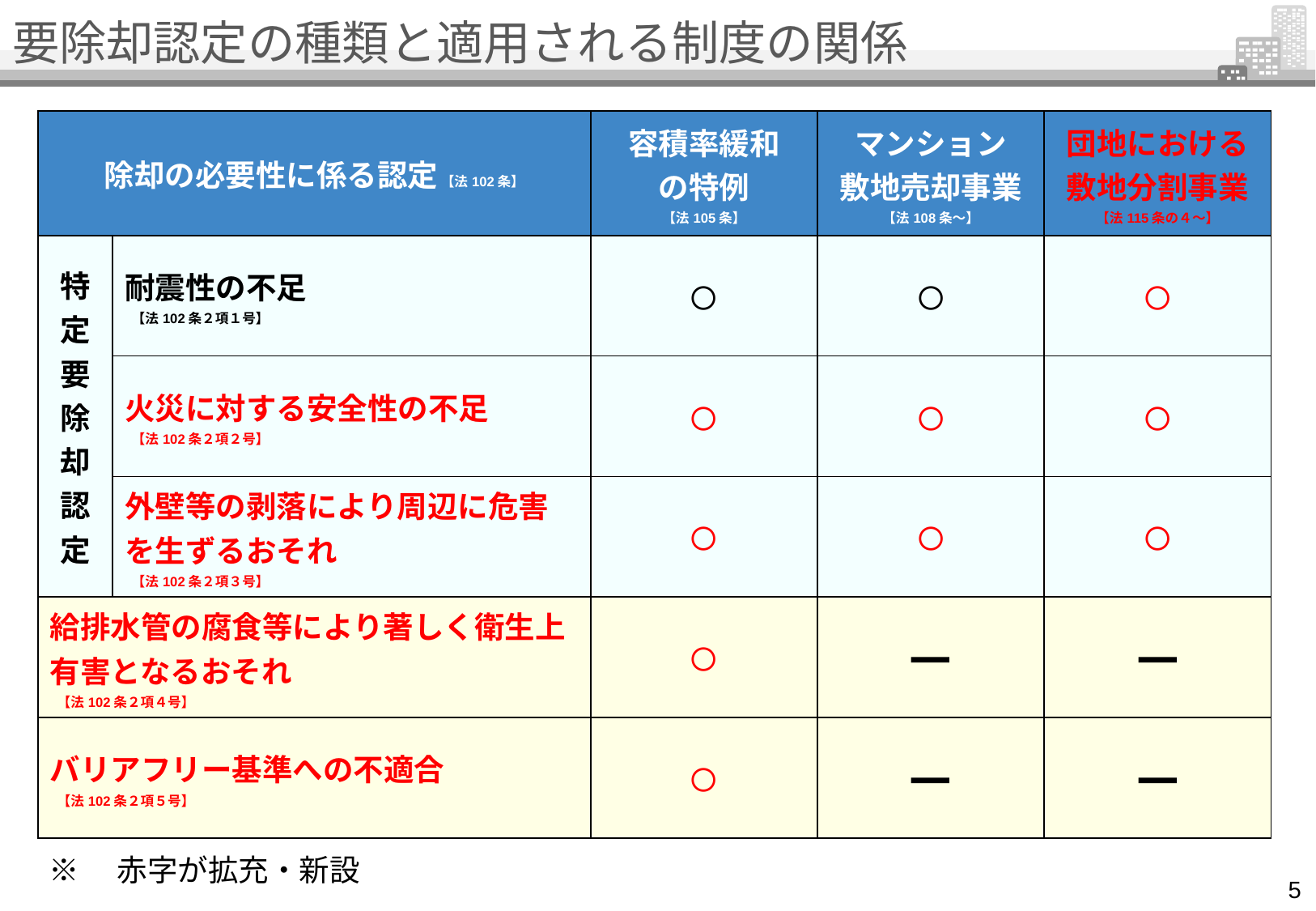

# 要除却認定の種類と適用される制度の関係
| 除却の必要性に係る認定 【法102条】 |  | 容積率緩和 の特例 【法105条】 | マンション 敷地売却事業 【法108条～】 | 団地における 敷地分割事業 【法115条の４～】 |
| --- | --- | --- | --- | --- |
| 特定要除却認定 | 耐震性の不足 【法102条２項１号】 | ○ | ○ | ○ |
|  | 火災に対する安全性の不足 【法102条２項２号】 | ○ | ○ | ○ |
|  | 外壁等の剥落により周辺に危害を生ずるおそれ 【法102条２項３号】 | ○ | ○ | ○ |
| 給排水管の腐食等により著しく衛生上有害となるおそれ 【法102条２項４号】 |  | ○ | － | － |
| バリアフリー基準への不適合 【法102条２項５号】 |  | ○ | － | － |
※　赤字が拡充・新設
5